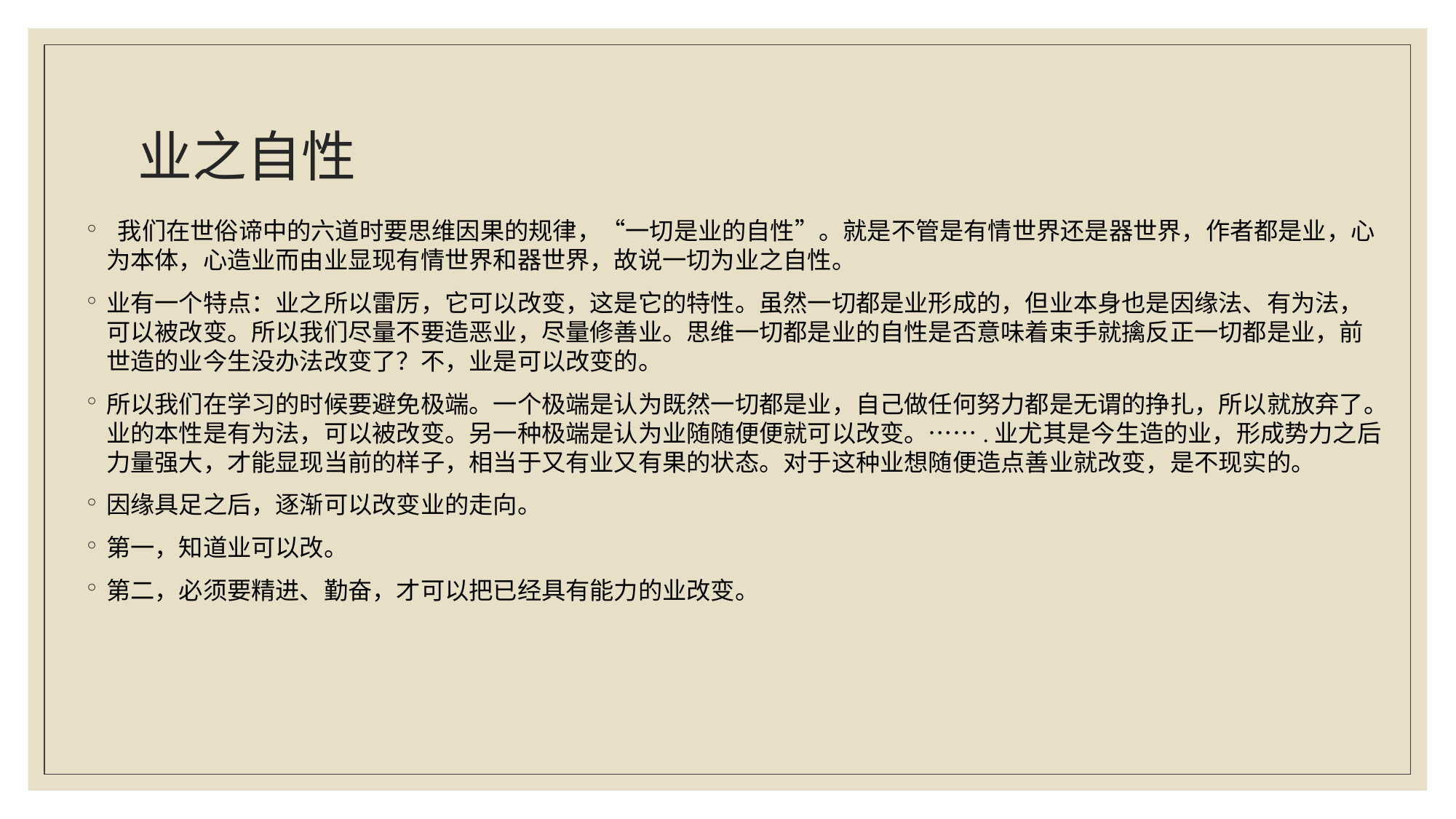

# 业之自性
 我们在世俗谛中的六道时要思维因果的规律，“一切是业的自性”。就是不管是有情世界还是器世界，作者都是业，心为本体，心造业而由业显现有情世界和器世界，故说一切为业之自性。
业有一个特点：业之所以雷厉，它可以改变，这是它的特性。虽然一切都是业形成的，但业本身也是因缘法、有为法，可以被改变。所以我们尽量不要造恶业，尽量修善业。思维一切都是业的自性是否意味着束手就擒反正一切都是业，前世造的业今生没办法改变了？不，业是可以改变的。
所以我们在学习的时候要避免极端。一个极端是认为既然一切都是业，自己做任何努力都是无谓的挣扎，所以就放弃了。业的本性是有为法，可以被改变。另一种极端是认为业随随便便就可以改变。…….业尤其是今生造的业，形成势力之后力量强大，才能显现当前的样子，相当于又有业又有果的状态。对于这种业想随便造点善业就改变，是不现实的。
因缘具足之后，逐渐可以改变业的走向。
第一，知道业可以改。
第二，必须要精进、勤奋，才可以把已经具有能力的业改变。